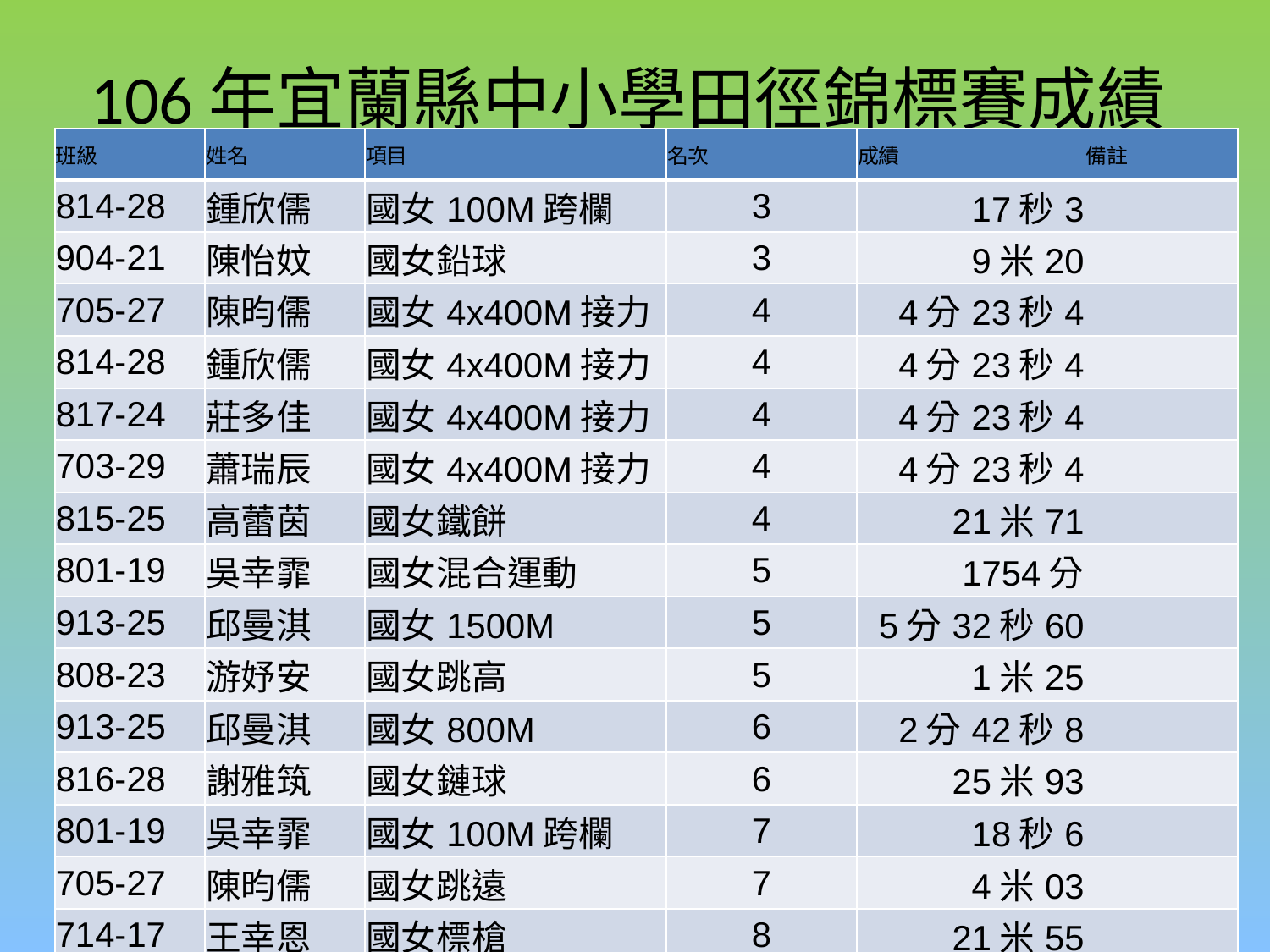

# 106年宜蘭縣中小學田徑錦標賽成績1061205
| 班級 | 姓名 | 項目 | 名次 | 成績 | 備註 |
| --- | --- | --- | --- | --- | --- |
| 814-28 | 鍾欣儒 | 國女100M跨欄 | 3 | 17秒3 |  |
| 904-21 | 陳怡妏 | 國女鉛球 | 3 | 9米20 |  |
| 705-27 | 陳昀儒 | 國女4x400M接力 | 4 | 4分23秒4 |  |
| 814-28 | 鍾欣儒 | 國女4x400M接力 | 4 | 4分23秒4 |  |
| 817-24 | 莊多佳 | 國女4x400M接力 | 4 | 4分23秒4 |  |
| 703-29 | 蕭瑞辰 | 國女4x400M接力 | 4 | 4分23秒4 |  |
| 815-25 | 高蕾茵 | 國女鐵餅 | 4 | 21米71 |  |
| 801-19 | 吳幸霏 | 國女混合運動 | 5 | 1754分 |  |
| 913-25 | 邱曼淇 | 國女1500M | 5 | 5分32秒60 |  |
| 808-23 | 游妤安 | 國女跳高 | 5 | 1米25 |  |
| 913-25 | 邱曼淇 | 國女800M | 6 | 2分42秒8 |  |
| 816-28 | 謝雅筑 | 國女鏈球 | 6 | 25米93 |  |
| 801-19 | 吳幸霏 | 國女100M跨欄 | 7 | 18秒6 |  |
| 705-27 | 陳昀儒 | 國女跳遠 | 7 | 4米03 |  |
| 714-17 | 王幸恩 | 國女標槍 | 8 | 21米55 |  |